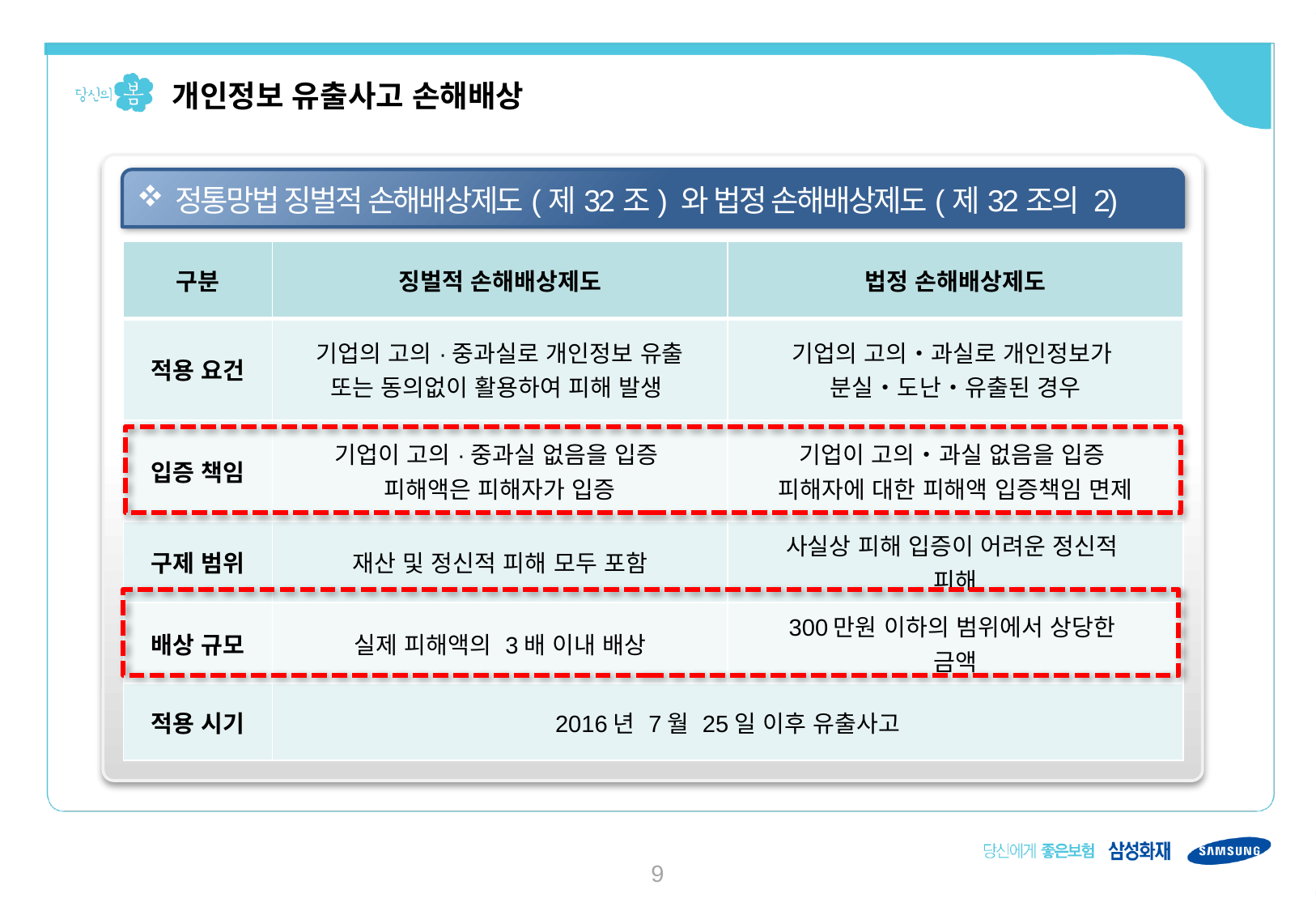

개인정보 유출사고 손해배상

정통망법 징벌적 손해배상제도(제32조) 와 법정 손해배상제도(제32조의 2)
| 구분 | 징벌적 손해배상제도 | 법정 손해배상제도 |
| --- | --- | --- |
| 적용 요건 | 기업의 고의·중과실로 개인정보 유출 또는 동의없이 활용하여 피해 발생 | 기업의 고의‧과실로 개인정보가 분실‧도난‧유출된 경우 |
| 입증 책임 | 기업이 고의·중과실 없음을 입증 피해액은 피해자가 입증 | 기업이 고의‧과실 없음을 입증 피해자에 대한 피해액 입증책임 면제 |
| 구제 범위 | 재산 및 정신적 피해 모두 포함 | 사실상 피해 입증이 어려운 정신적 피해 |
| 배상 규모 | 실제 피해액의 3배 이내 배상 | 300만원 이하의 범위에서 상당한 금액 |
| 적용 시기 | 2016년 7월 25일 이후 유출사고 |  |

9